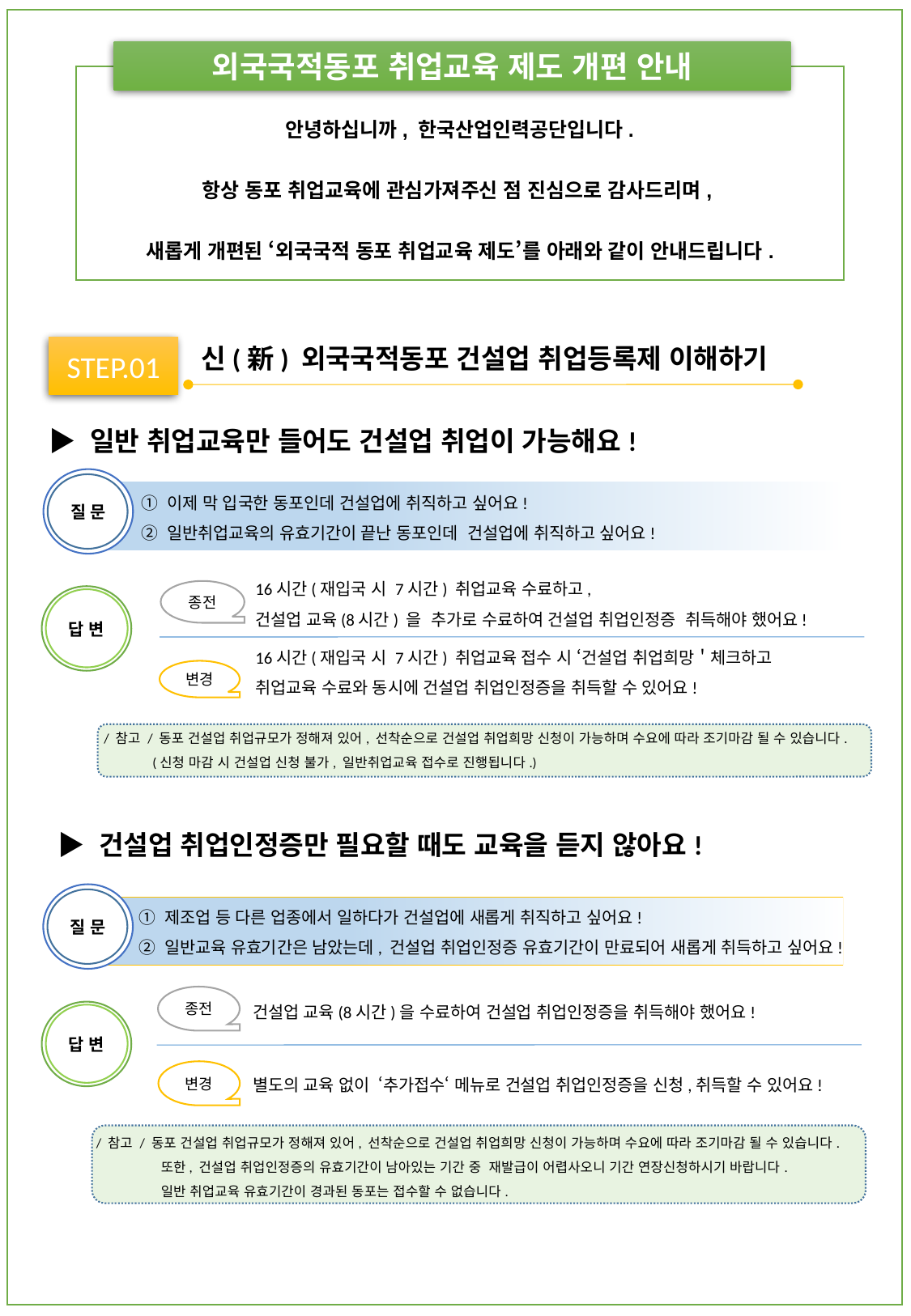

외국국적동포 취업교육 제도 개편 안내

안녕하십니까, 한국산업인력공단입니다.
항상 동포 취업교육에 관심가져주신 점 진심으로 감사드리며,
새롭게 개편된 ‘외국국적 동포 취업교육 제도’를 아래와 같이 안내드립니다.
신(新) 외국국적동포 건설업 취업등록제 이해하기
STEP.01
▶ 일반 취업교육만 들어도 건설업 취업이 가능해요!
질 문

① 이제 막 입국한 동포인데 건설업에 취직하고 싶어요!
② 일반취업교육의 유효기간이 끝난 동포인데  건설업에 취직하고 싶어요!
16시간(재입국 시 7시간) 취업교육 수료하고,
건설업 교육(8시간) 을  추가로 수료하여 건설업 취업인정증  취득해야 했어요!
종전
16시간(재입국 시 7시간) 취업교육 접수 시 ‘건설업 취업희망＇체크하고
취업교육 수료와 동시에 건설업 취업인정증을 취득할 수 있어요!
변경
답 변

/ 참고 / 동포 건설업 취업규모가 정해져 있어, 선착순으로 건설업 취업희망 신청이 가능하며 수요에 따라 조기마감 될 수 있습니다.
                (신청 마감 시 건설업 신청 불가, 일반취업교육 접수로 진행됩니다.)

▶ 건설업 취업인정증만 필요할 때도 교육을 듣지 않아요!
질 문

 ① 제조업 등 다른 업종에서 일하다가 건설업에 새롭게 취직하고 싶어요!
 ② 일반교육 유효기간은 남았는데, 건설업 취업인정증 유효기간이 만료되어 새롭게 취득하고 싶어요!
건설업 교육(8시간)을 수료하여 건설업 취업인정증을 취득해야 했어요!
종전
별도의 교육 없이  ‘추가접수‘ 메뉴로 건설업 취업인정증을 신청,취득할 수 있어요!
변경
답 변

/ 참고 / 동포 건설업 취업규모가 정해져 있어, 선착순으로 건설업 취업희망 신청이 가능하며 수요에 따라 조기마감 될 수 있습니다.
                또한, 건설업 취업인정증의 유효기간이 남아있는 기간 중  재발급이 어렵사오니 기간 연장신청하시기 바랍니다.
                일반 취업교육 유효기간이 경과된 동포는 접수할 수 없습니다.